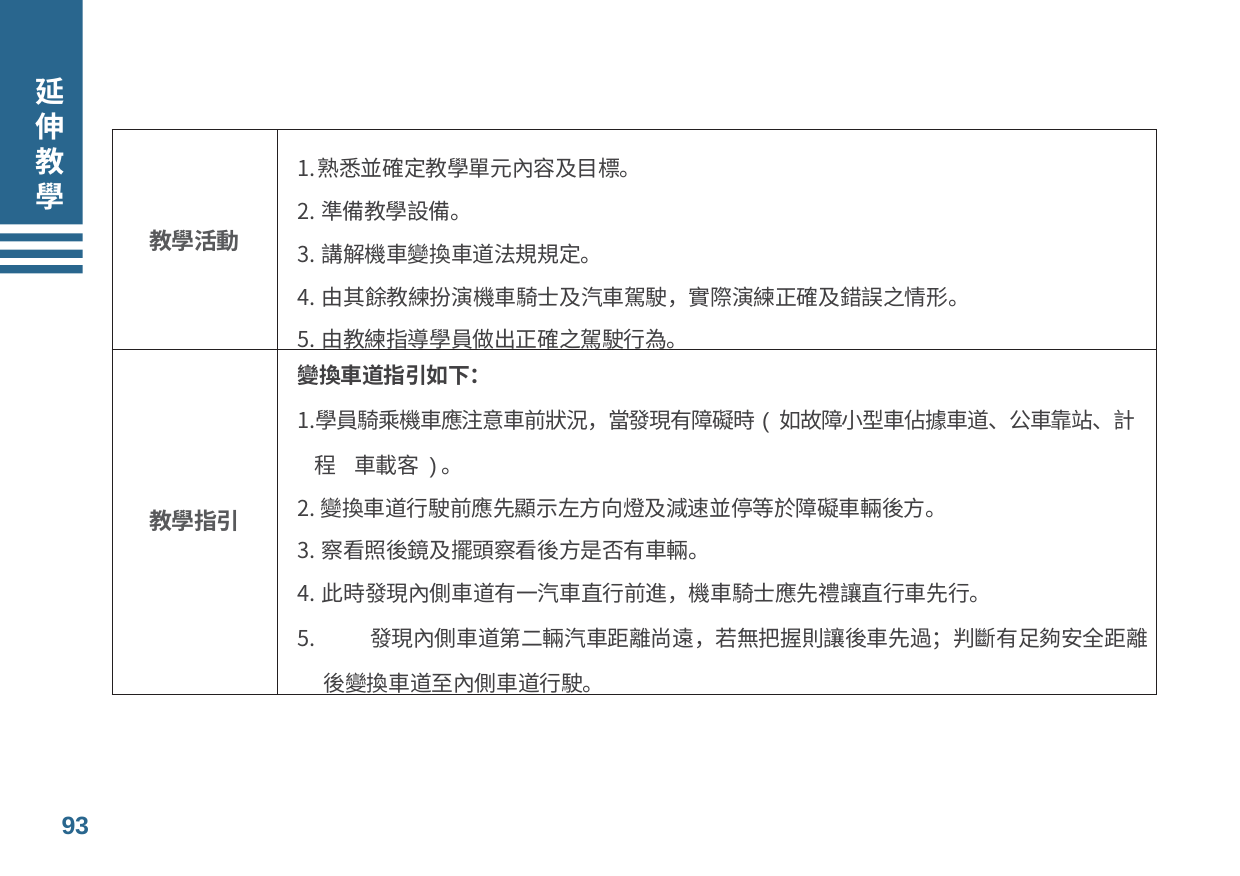

# 延伸教學
| 教學活動 | 熟悉並確定教學單元內容及目標。 準備教學設備。 講解機車變換車道法規規定。 由其餘教練扮演機車騎士及汽車駕駛，實際演練正確及錯誤之情形。 由教練指導學員做出正確之駕駛行為。 |
| --- | --- |
| 教學指引 | 變換車道指引如下： 學員騎乘機車應注意車前狀況，當發現有障礙時( 如故障小型車佔據車道、公車靠站、計程 車載客 )。 變換車道行駛前應先顯示左方向燈及減速並停等於障礙車輛後方。 察看照後鏡及擺頭察看後方是否有車輛。 此時發現內側車道有一汽車直行前進，機車騎士應先禮讓直行車先行。 發現內側車道第二輛汽車距離尚遠，若無把握則讓後車先過；判斷有足夠安全距離後變換車道至內側車道行駛。 |

93